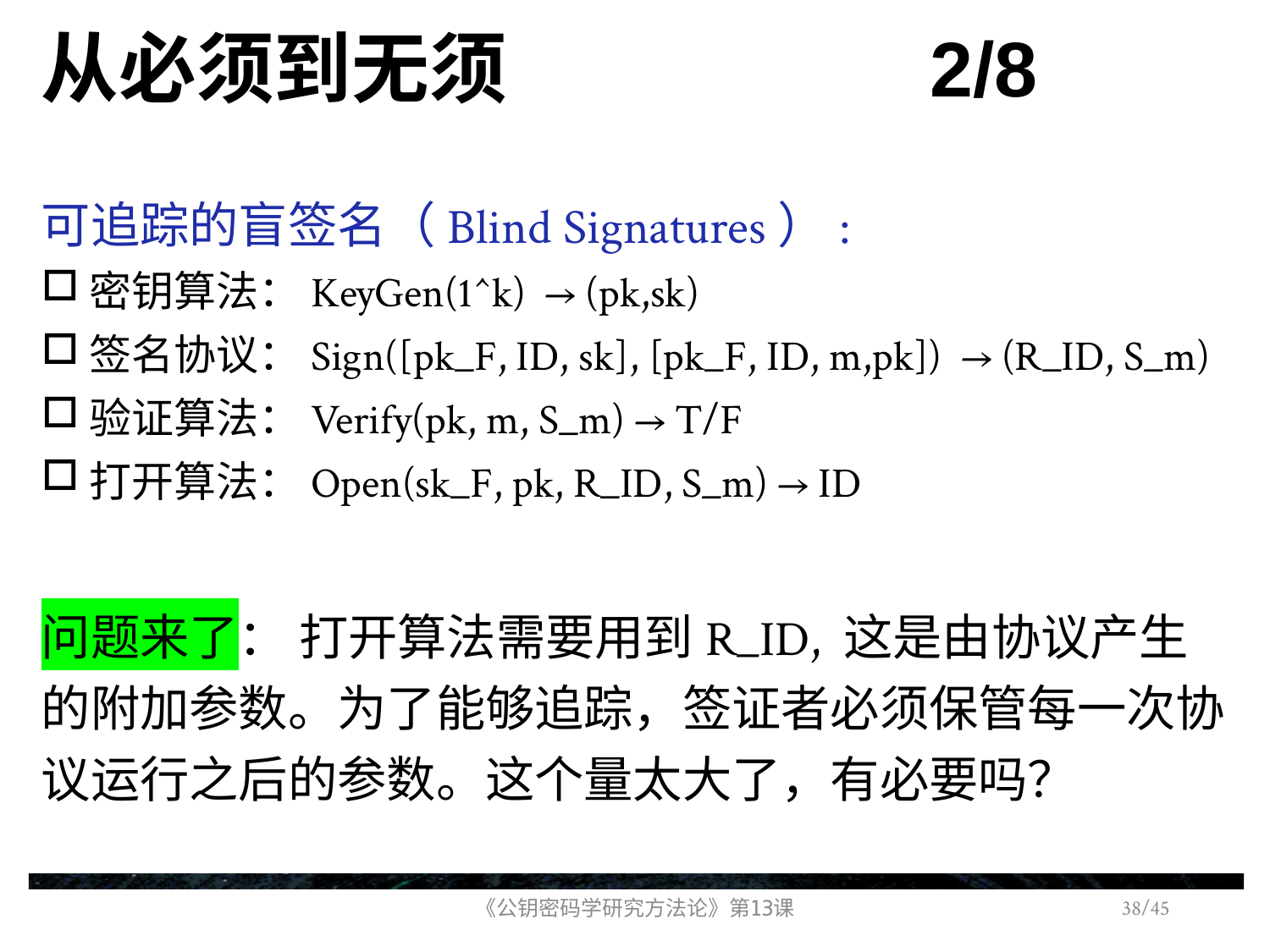

# 从必须到无须                       2/8
可追踪的盲签名（Blind Signatures）:
密钥算法：KeyGen(1^k)  → (pk,sk)
签名协议：Sign([pk_F, ID, sk], [pk_F, ID, m,pk])  → (R_ID, S_m)
验证算法：Verify(pk, m, S_m) → T/F
打开算法：Open(sk_F, pk, R_ID, S_m) → ID

问题来了： 打开算法需要用到R_ID, 这是由协议产生的附加参数。为了能够追踪，签证者必须保管每一次协议运行之后的参数。这个量太大了，有必要吗？
《公钥密码学研究方法论》第13课
38/45